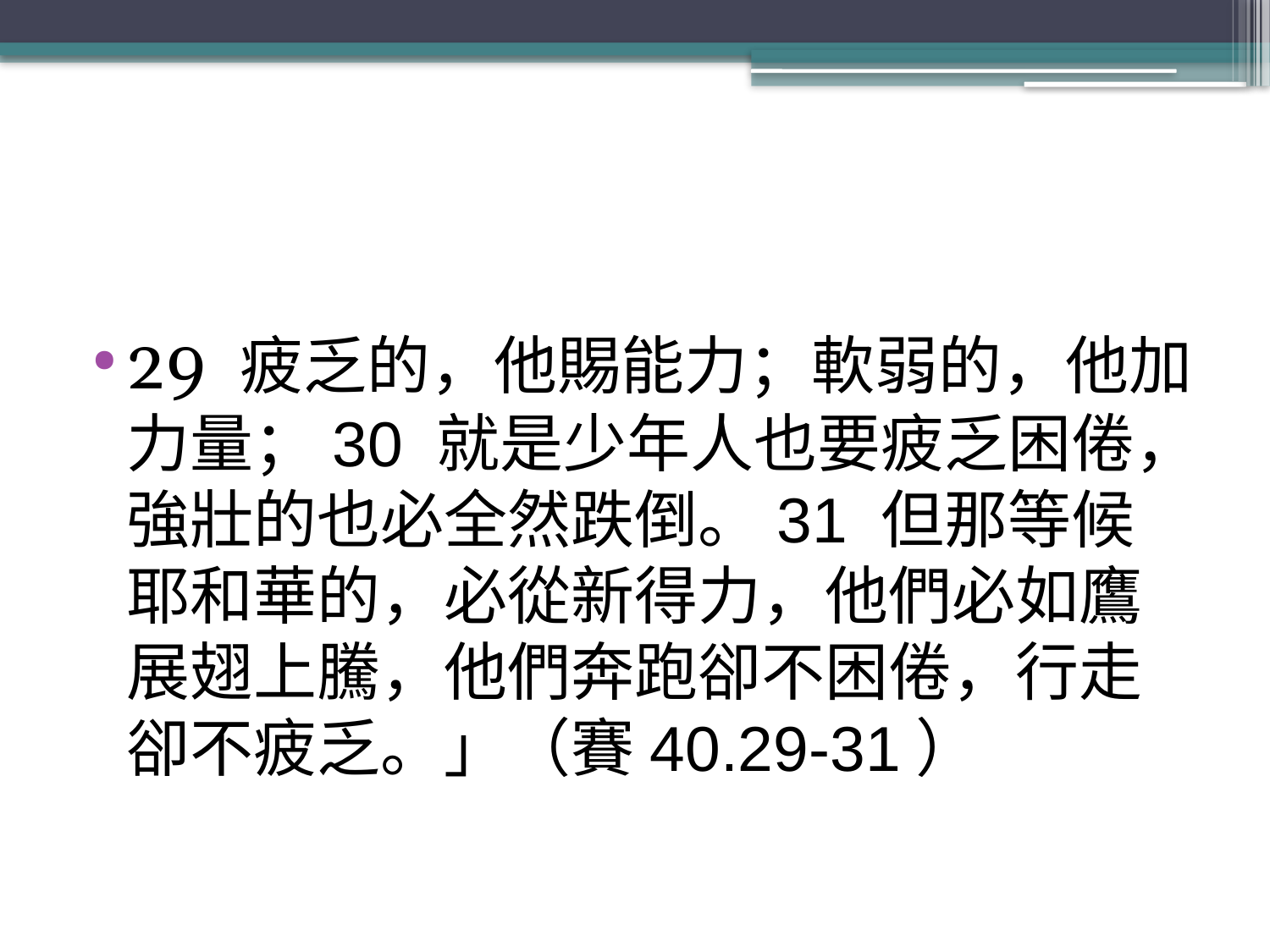

#
29 疲乏的，他賜能力；軟弱的，他加力量；30 就是少年人也要疲乏困倦，強壯的也必全然跌倒。31 但那等候耶和華的，必從新得力，他們必如鷹展翅上騰，他們奔跑卻不困倦，行走卻不疲乏。」（賽40.29-31）